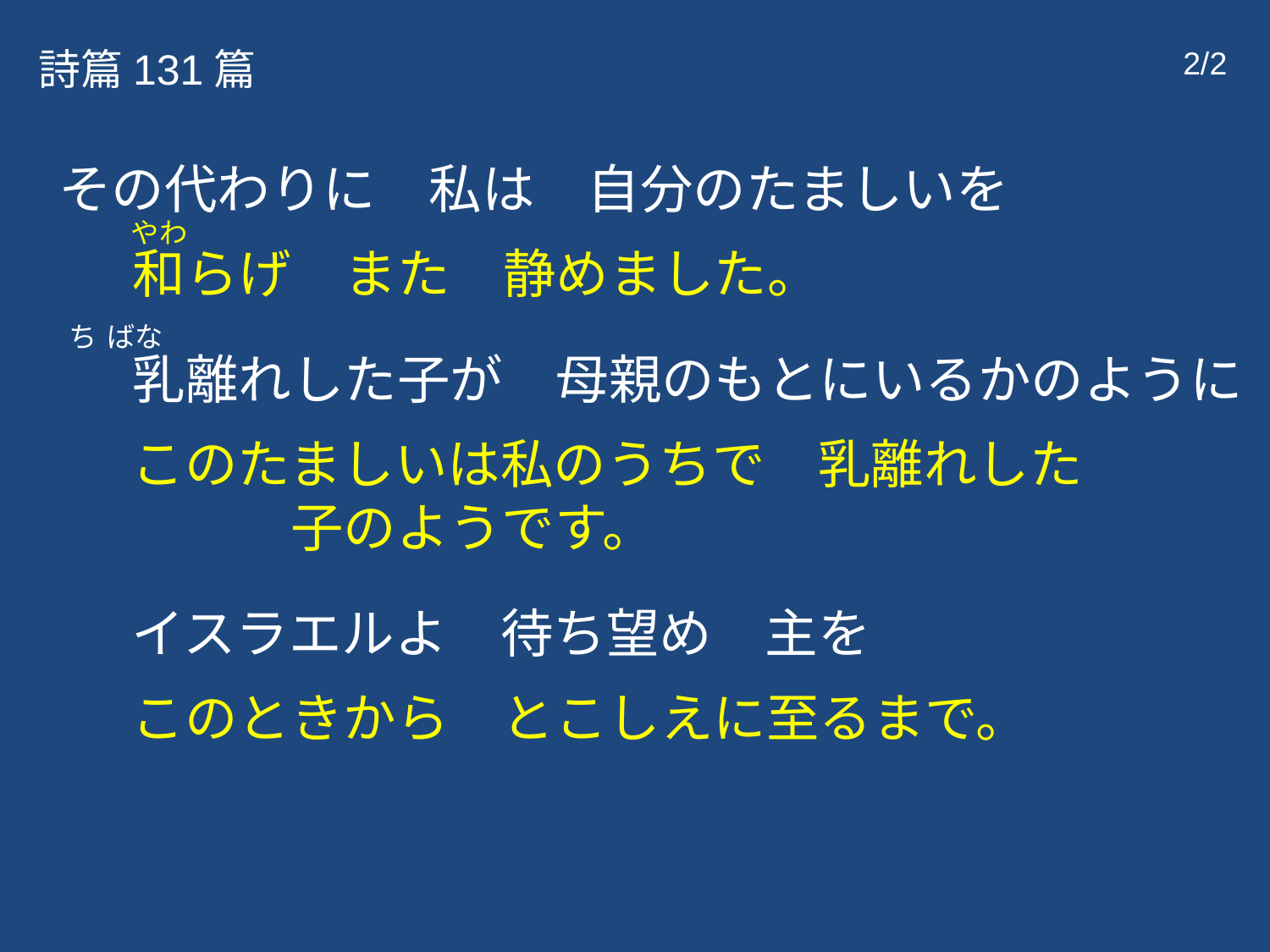

詩篇131篇
2/2
その代わりに　私は　自分のたましいを
和らげ　また　静めました。
乳離れした子が　母親のもとにいるかのように
このたましいは私のうちで　乳離れした　　　　　　子のようです。
イスラエルよ　待ち望め　主を
このときから　とこしえに至るまで。
やわ
ち   ばな